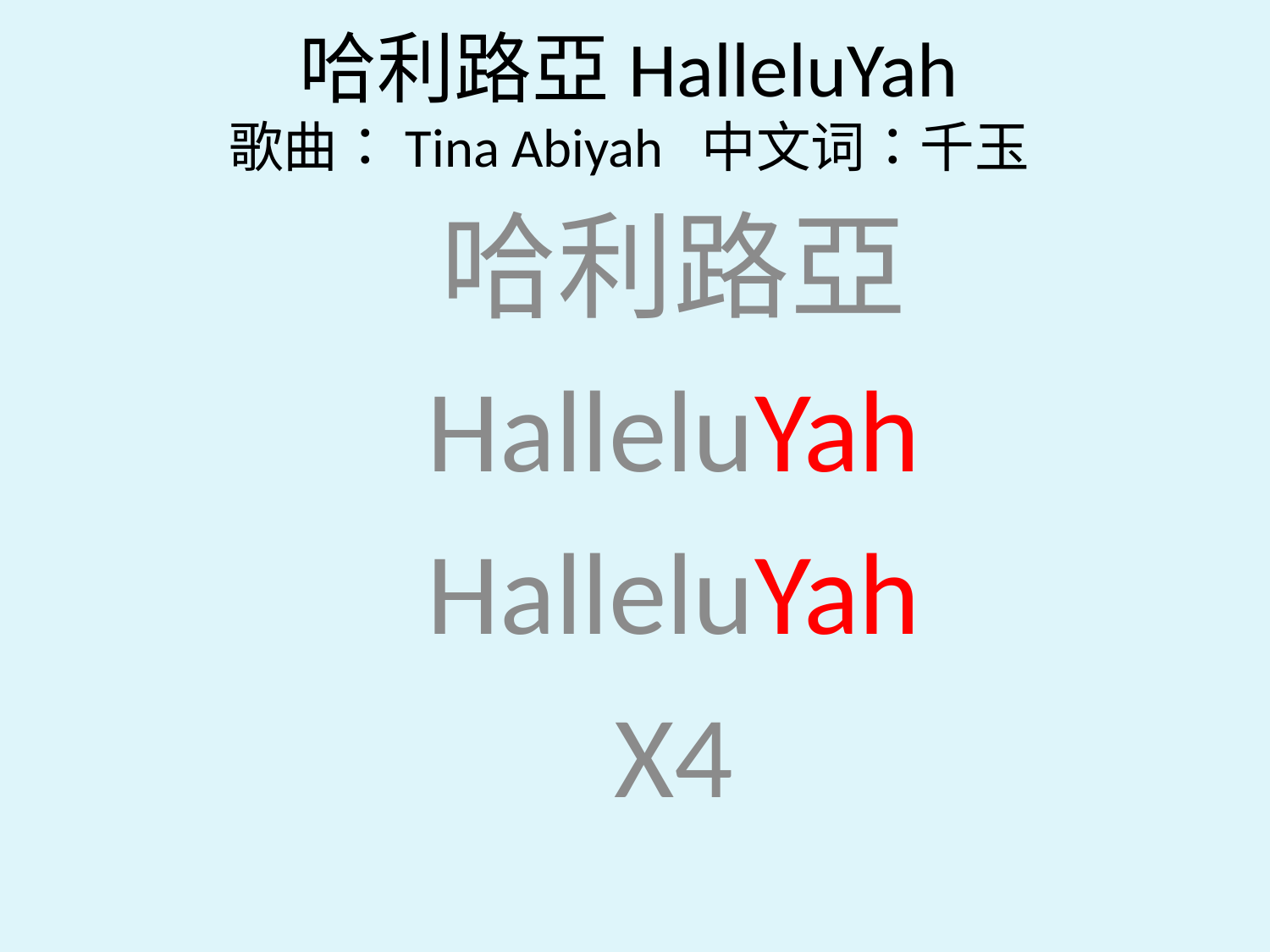

# 哈利路亞HalleluYah 歌曲：Tina Abiyah  中文词：千玉
哈利路亞
HalleluYah
HalleluYah
X4